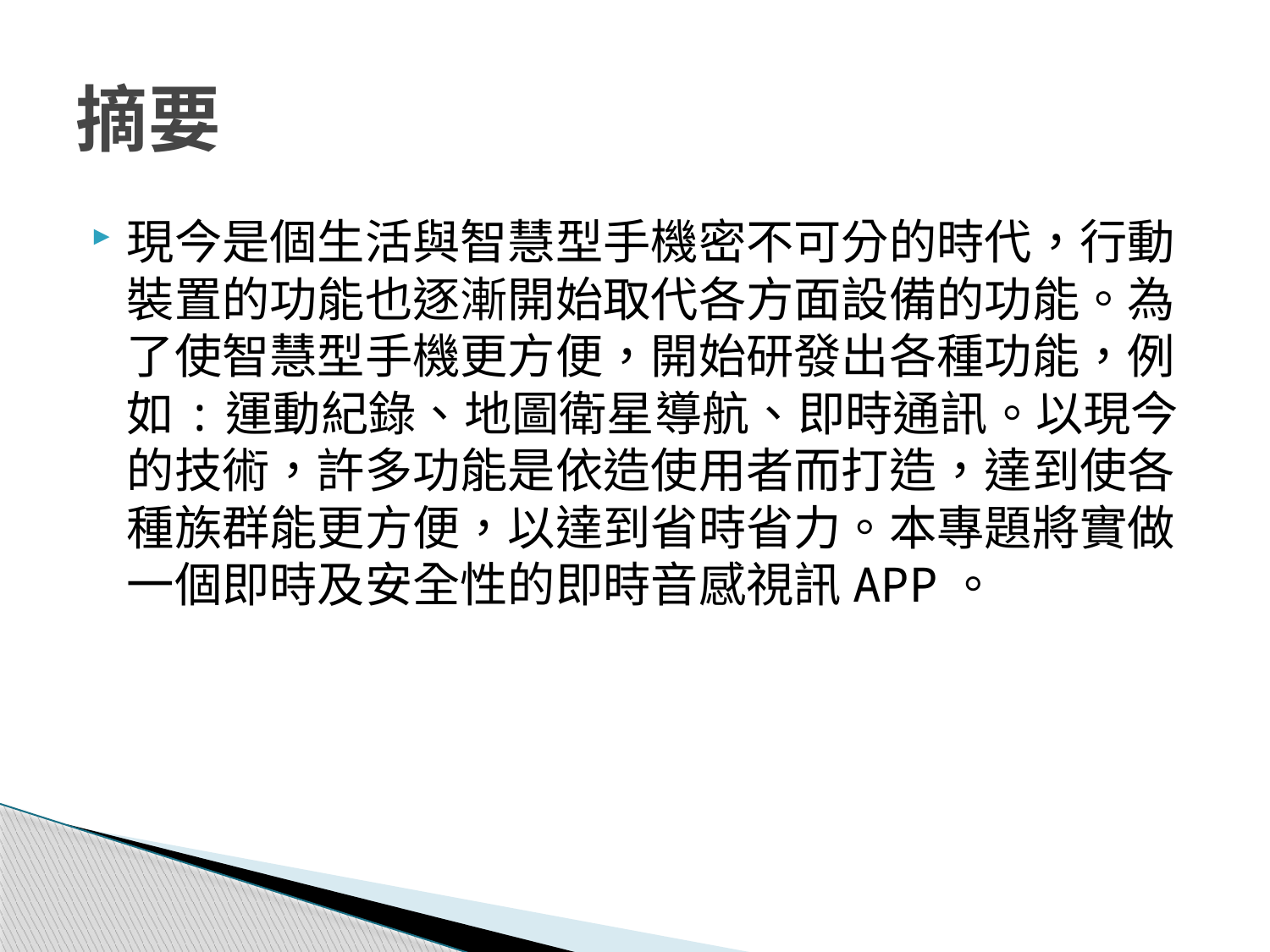

# 摘要
現今是個生活與智慧型手機密不可分的時代，行動裝置的功能也逐漸開始取代各方面設備的功能。為了使智慧型手機更方便，開始研發出各種功能，例如:運動紀錄、地圖衛星導航、即時通訊。以現今的技術，許多功能是依造使用者而打造，達到使各種族群能更方便，以達到省時省力。本專題將實做一個即時及安全性的即時音感視訊APP。